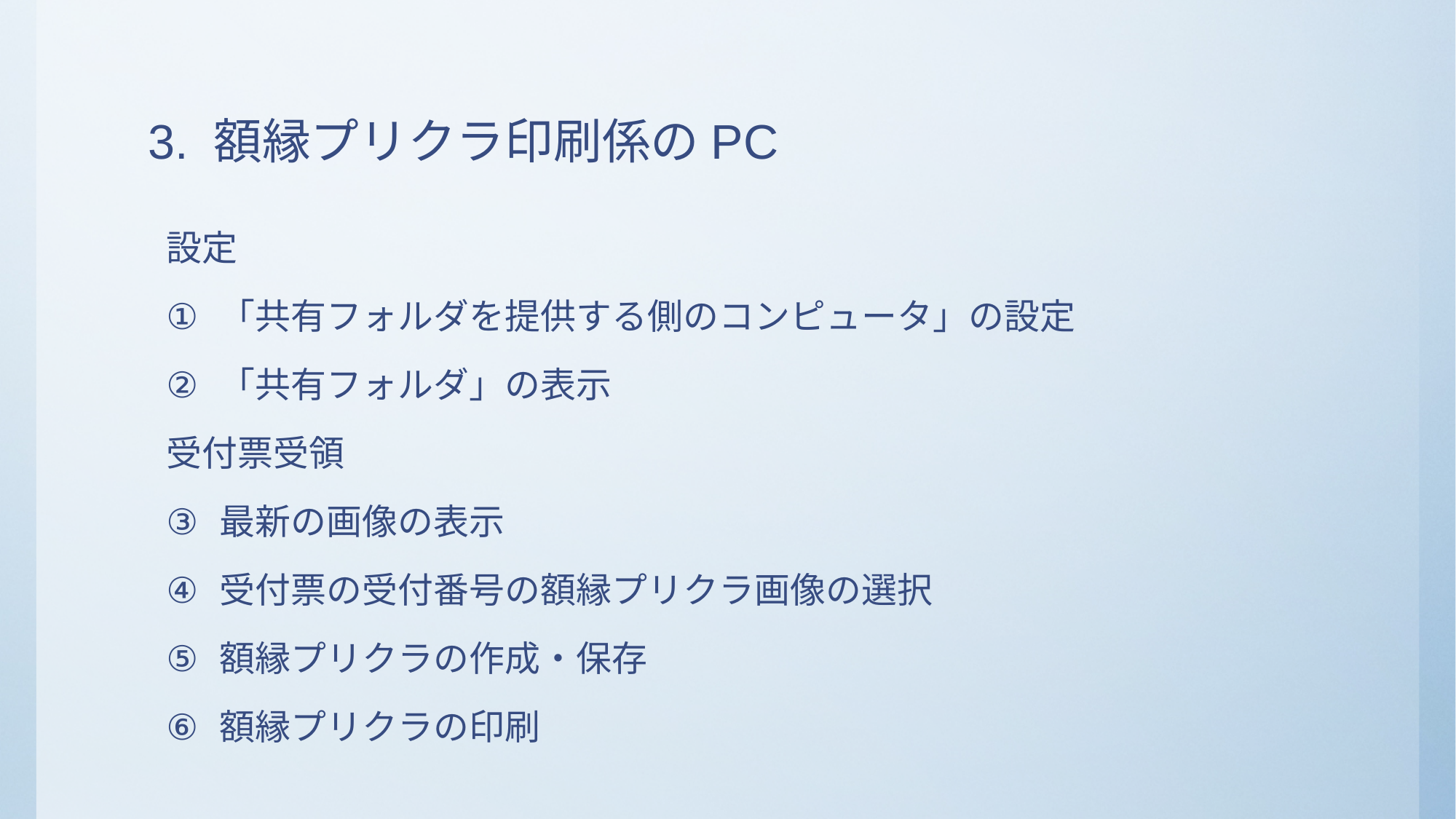

# 3. 額縁プリクラ印刷係のPC

設定
「共有フォルダを提供する側のコンピュータ」の設定
「共有フォルダ」の表示
受付票受領
最新の画像の表示
受付票の受付番号の額縁プリクラ画像の選択
額縁プリクラの作成・保存
額縁プリクラの印刷